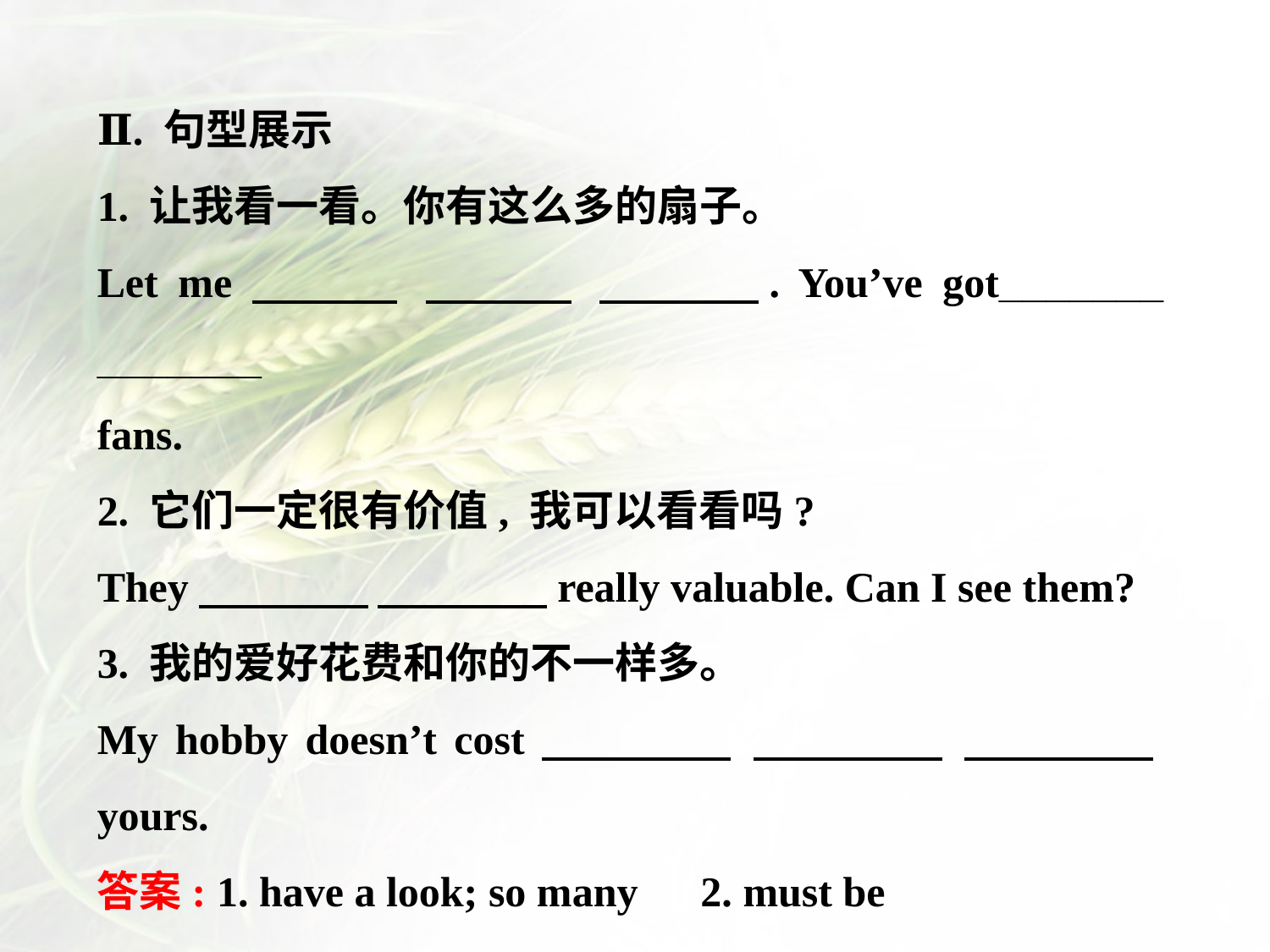

Ⅱ. 句型展示
1. 让我看一看。你有这么多的扇子。
Let me　　　 　　　 　   　. You’ve got_______ _______
fans.
2. 它们一定很有价值, 我可以看看吗?
They　　　　 　　　　really valuable. Can I see them?
3. 我的爱好花费和你的不一样多。
My hobby doesn’t cost　　　　 　　　　 　　　　yours.
答案: 1. have a look; so many　2. must be
3. as much as